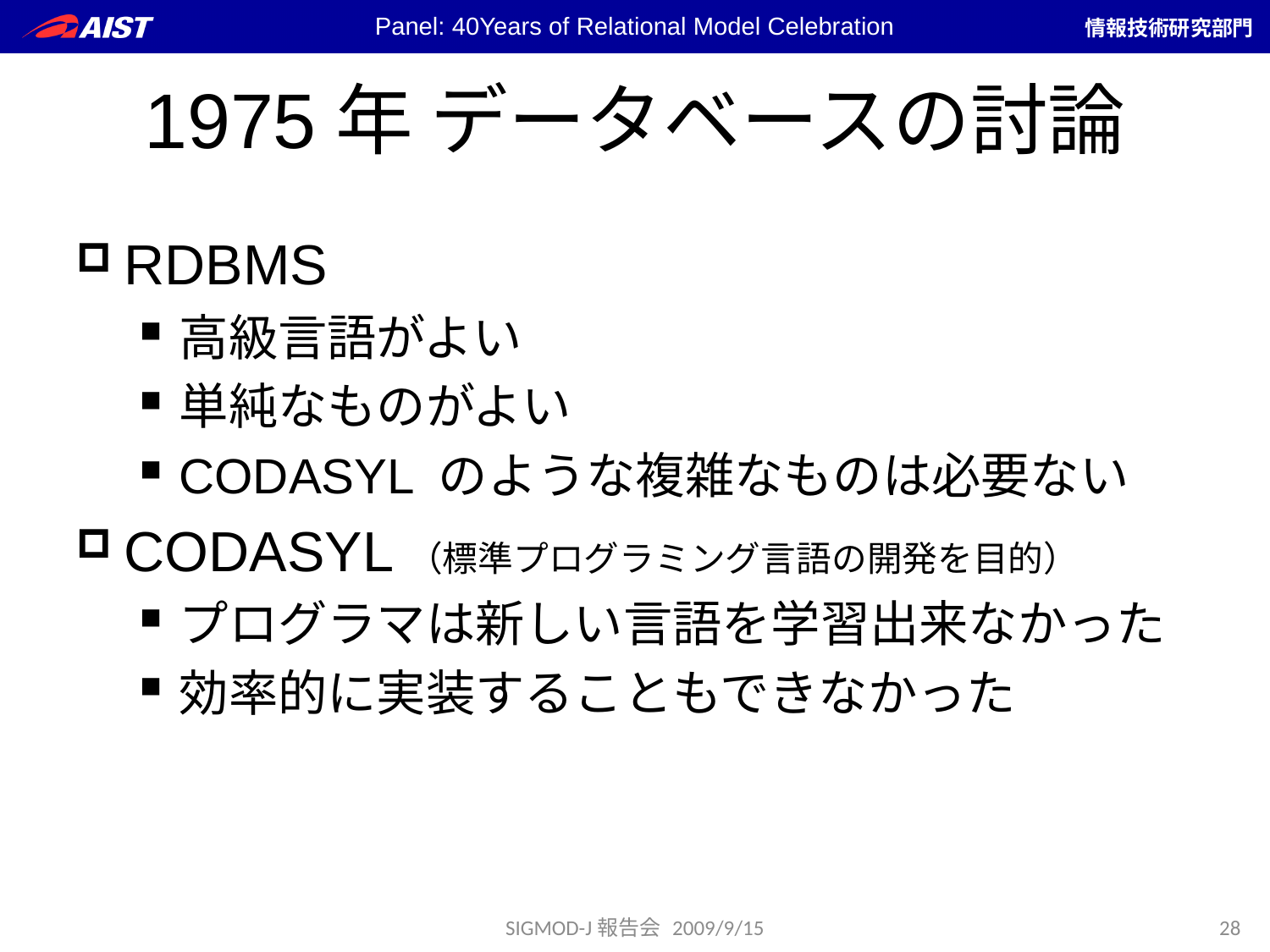

Panel: 40Years of Relational Model Celebration
# 1975年 データベースの討論
RDBMS
高級言語がよい
単純なものがよい
CODASYL のような複雑なものは必要ない
CODASYL（標準プログラミング言語の開発を目的）
プログラマは新しい言語を学習出来なかった
効率的に実装することもできなかった
SIGMOD-J報告会 2009/9/15
28